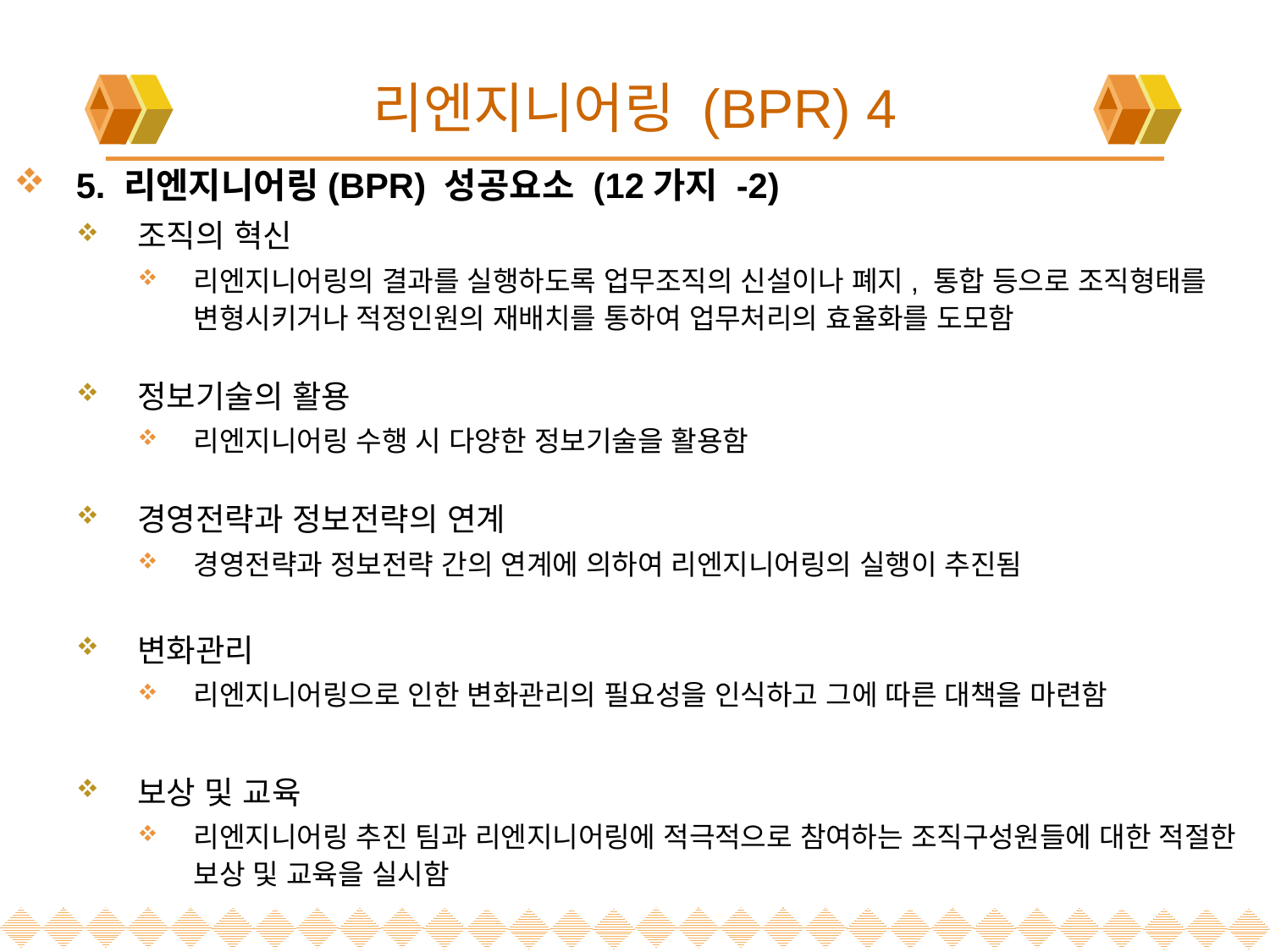

# 리엔지니어링 (BPR) 4
5. 리엔지니어링(BPR) 성공요소 (12가지 -2)
조직의 혁신
리엔지니어링의 결과를 실행하도록 업무조직의 신설이나 폐지, 통합 등으로 조직형태를 변형시키거나 적정인원의 재배치를 통하여 업무처리의 효율화를 도모함

정보기술의 활용
리엔지니어링 수행 시 다양한 정보기술을 활용함

경영전략과 정보전략의 연계
경영전략과 정보전략 간의 연계에 의하여 리엔지니어링의 실행이 추진됨

변화관리
리엔지니어링으로 인한 변화관리의 필요성을 인식하고 그에 따른 대책을 마련함

보상 및 교육
리엔지니어링 추진 팀과 리엔지니어링에 적극적으로 참여하는 조직구성원들에 대한 적절한 보상 및 교육을 실시함